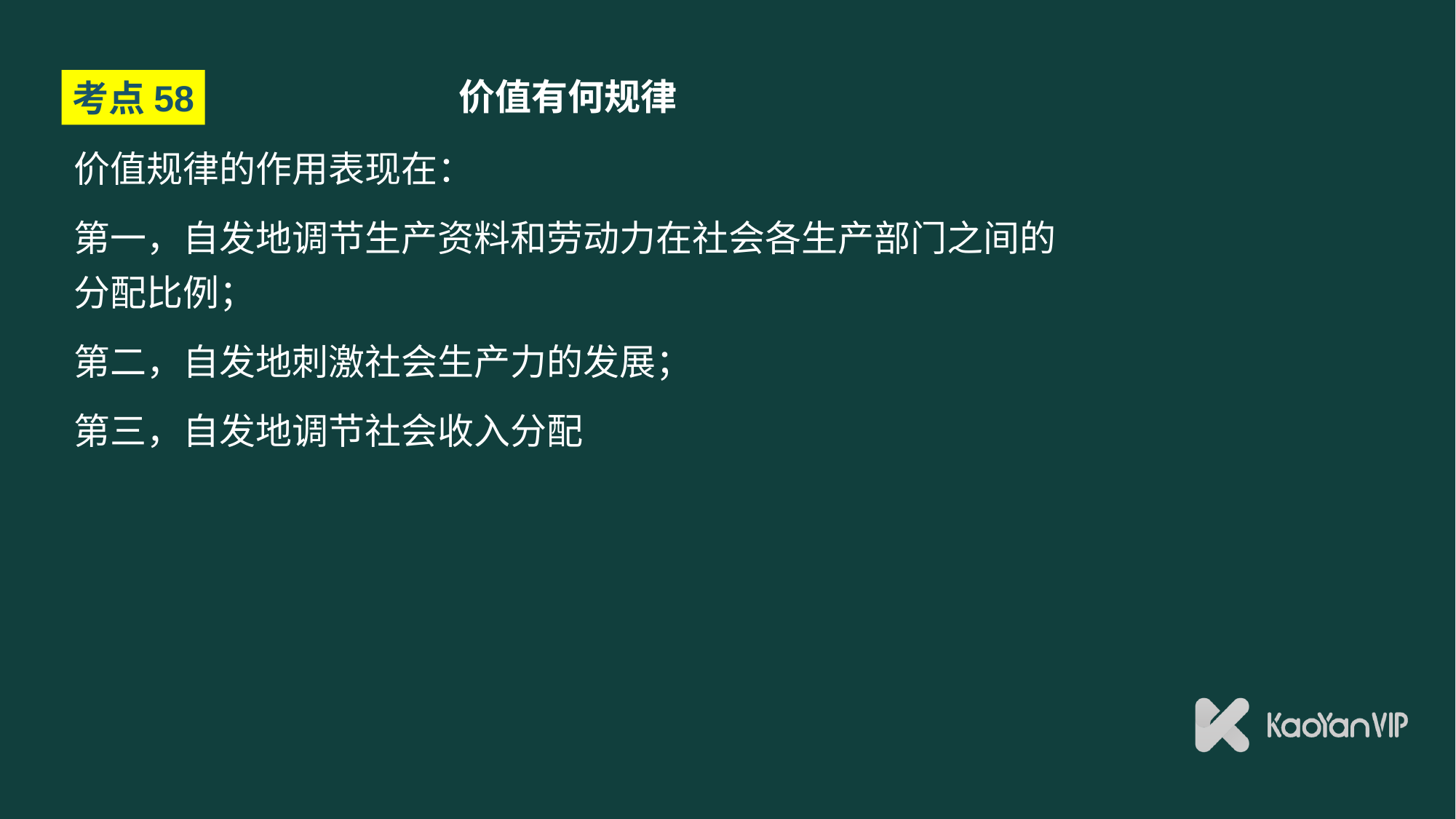

# 价值有何规律
考点58
价值规律的作用表现在：
第一，自发地调节生产资料和劳动力在社会各生产部门之间的分配比例；
第二，自发地刺激社会生产力的发展；
第三，自发地调节社会收入分配